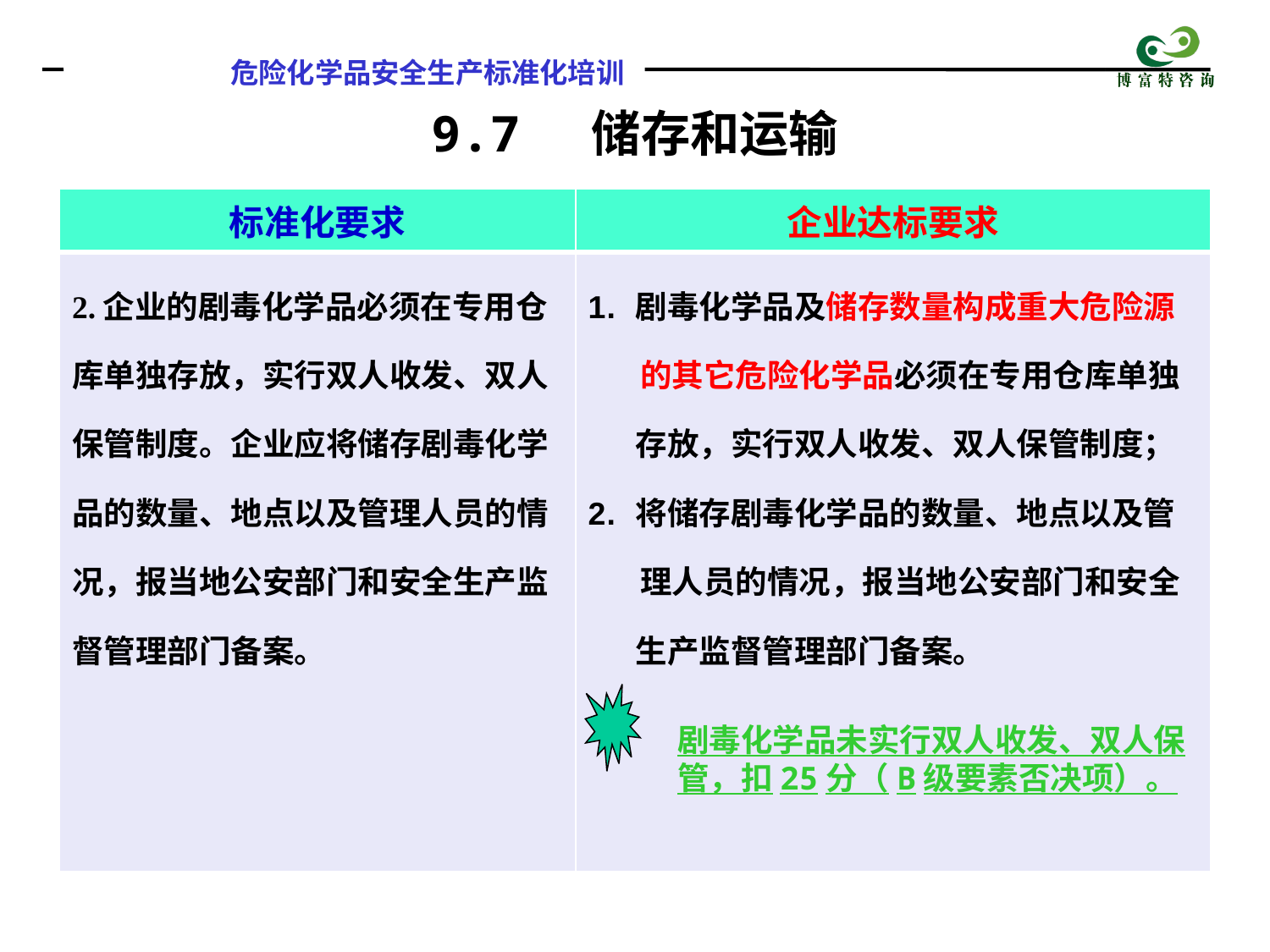

9.7  储存和运输
| 标准化要求 | 企业达标要求 |
| --- | --- |
| 2.企业的剧毒化学品必须在专用仓库单独存放，实行双人收发、双人保管制度。企业应将储存剧毒化学品的数量、地点以及管理人员的情况，报当地公安部门和安全生产监督管理部门备案。 | 剧毒化学品及储存数量构成重大危险源 的其它危险化学品必须在专用仓库单独存放，实行双人收发、双人保管制度； 将储存剧毒化学品的数量、地点以及管 理人员的情况，报当地公安部门和安全生产监督管理部门备案。 |

剧毒化学品未实行双人收发、双人保管，扣25分（B级要素否决项）。